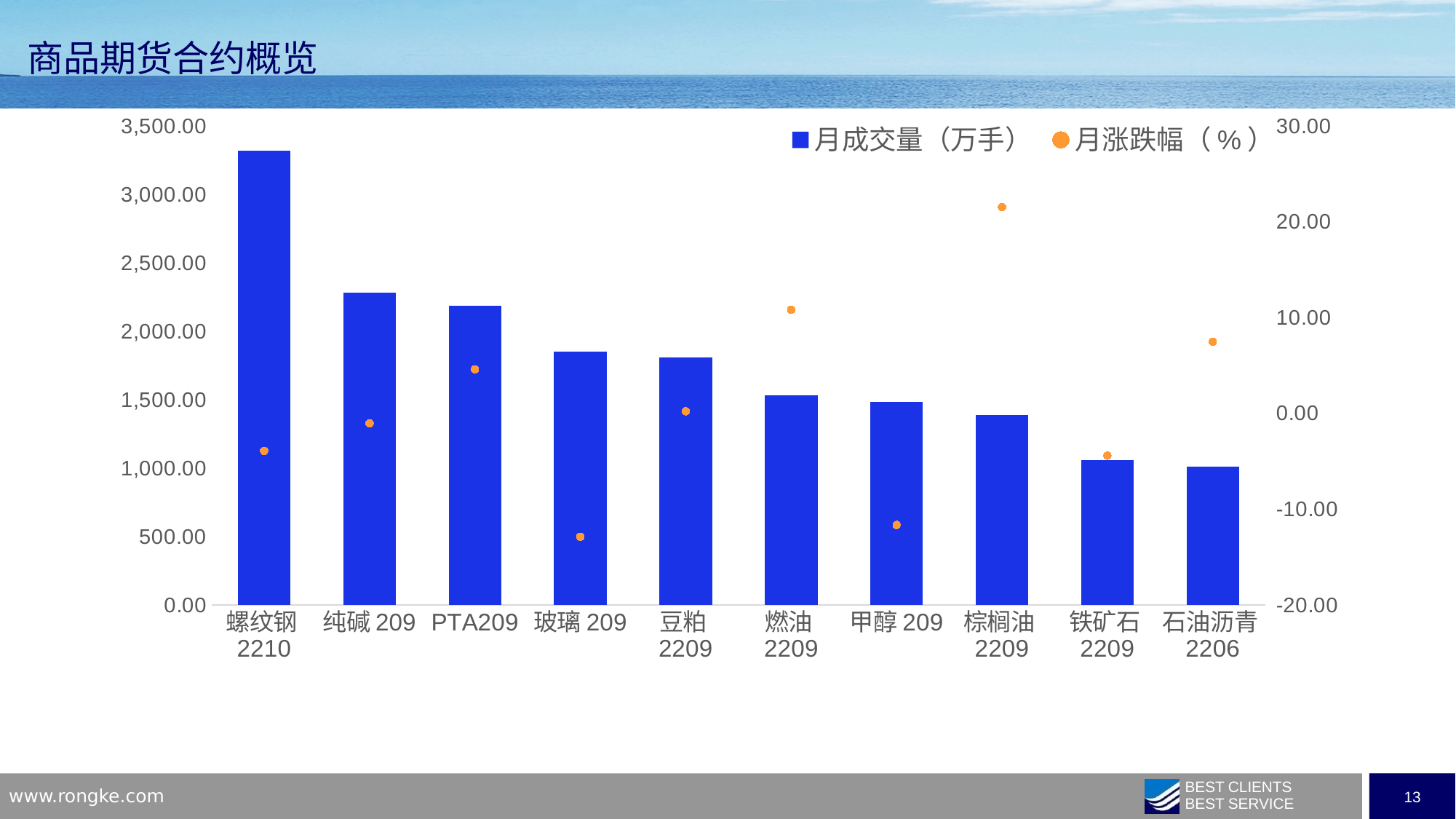

商品期货合约概览

### Chart

| Category | 月成交量（万手） | 月涨跌幅（%） |
|---|---|---|
| 螺纹钢2210 | 3319.852 | -3.9123 |
| 纯碱209 | 2281.8 | -1.0279 |
| PTA209 | 2187.0023 | 4.6077 |
| 玻璃209 | 1854.2955 | -12.8941 |
| 豆粕2209 | 1809.4889 | 0.2228 |
| 燃油2209 | 1529.8138 | 10.8377 |
| 甲醇209 | 1484.2765 | -11.6546 |
| 棕榈油2209 | 1387.709 | 21.5529 |
| 铁矿石2209 | 1060.9659 | -4.4134 |
| 石油沥青2206 | 1008.5509 | 7.4898 |